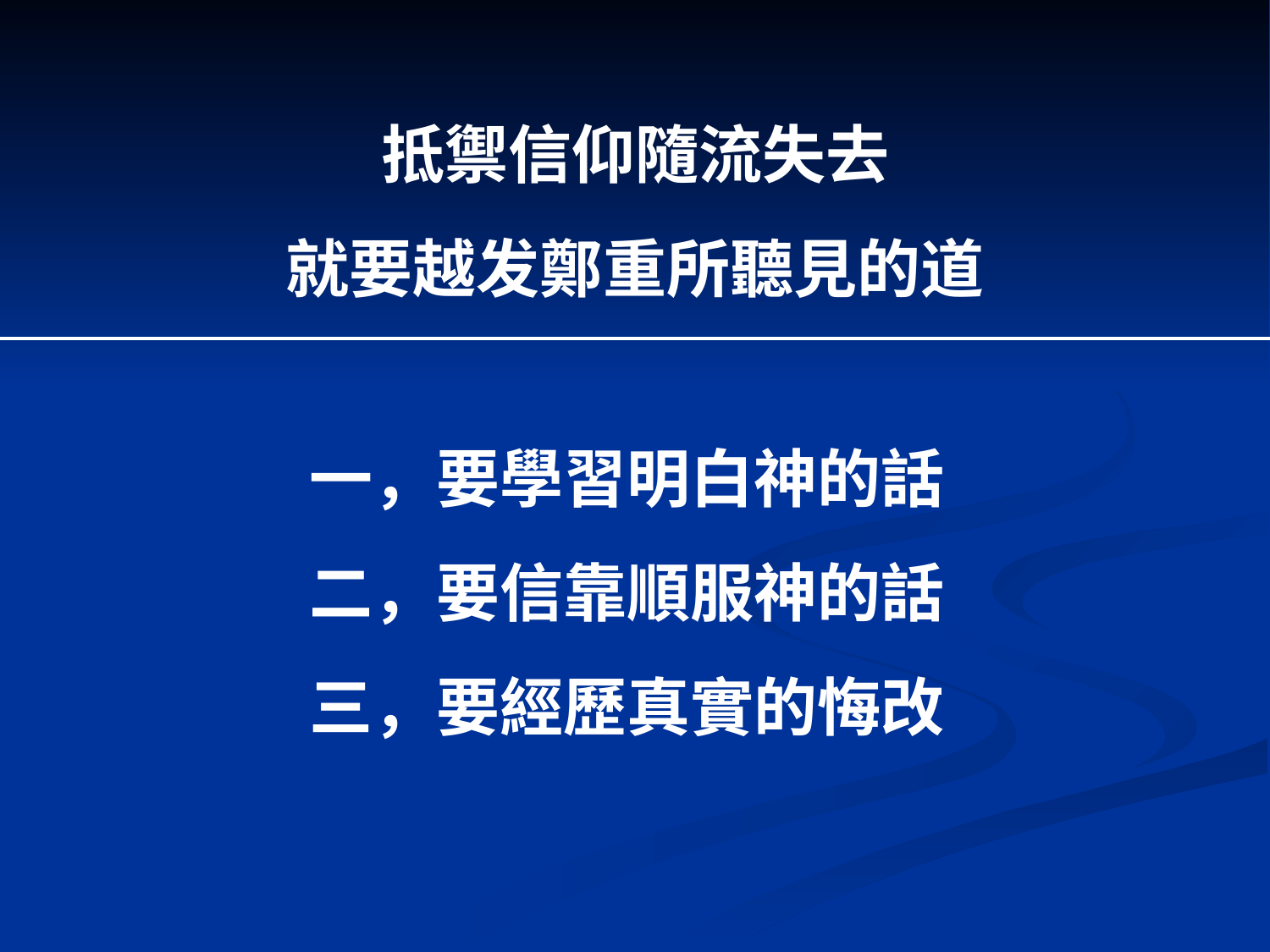

抵禦信仰隨流失去
就要越发鄭重所聽見的道
一，要學習明白神的話
二，要信靠順服神的話
三，要經歷真實的悔改